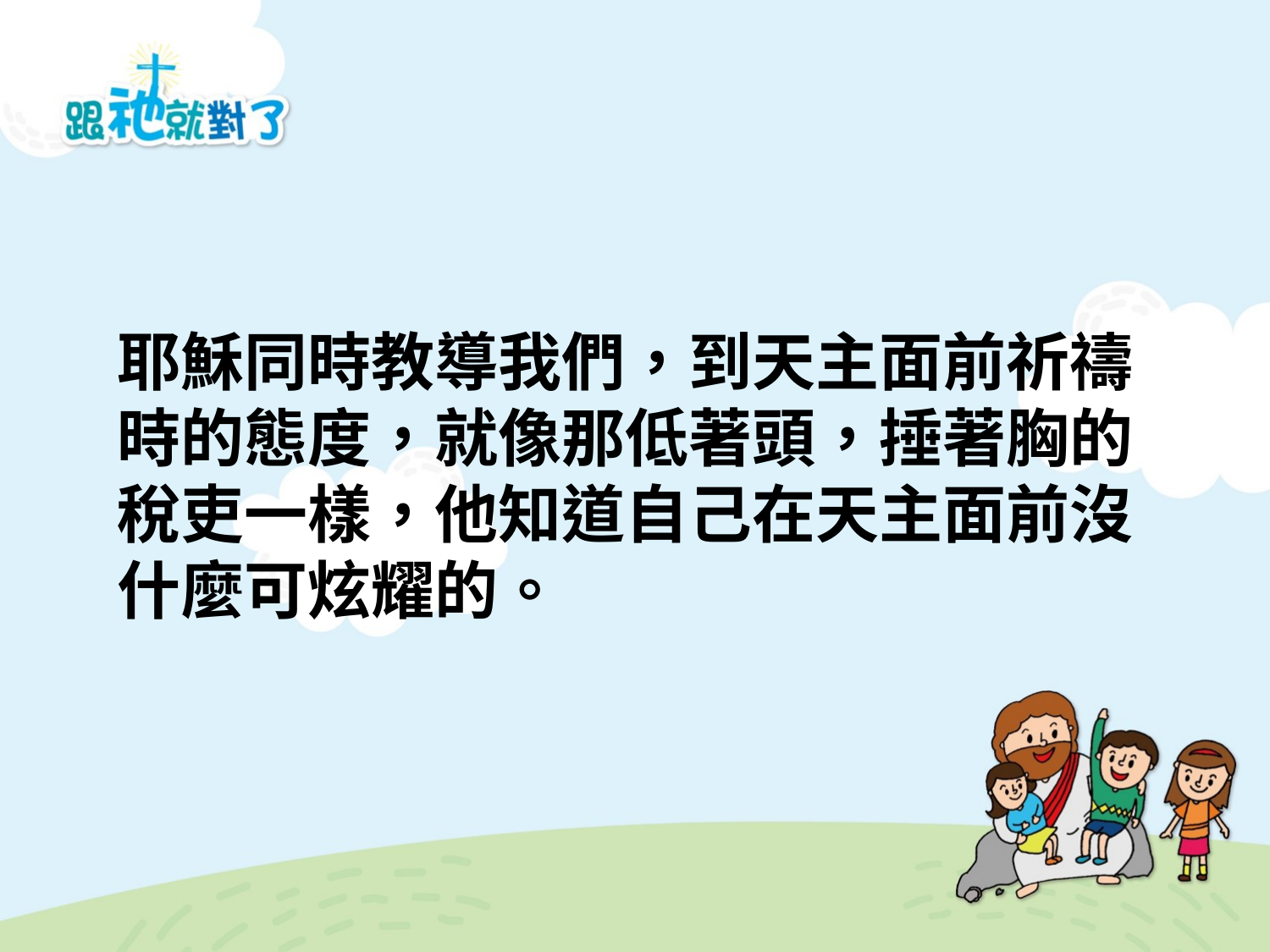

耶穌同時教導我們，到天主面前祈禱時的態度，就像那低著頭，捶著胸的稅吏一樣，他知道自己在天主面前沒什麼可炫耀的。